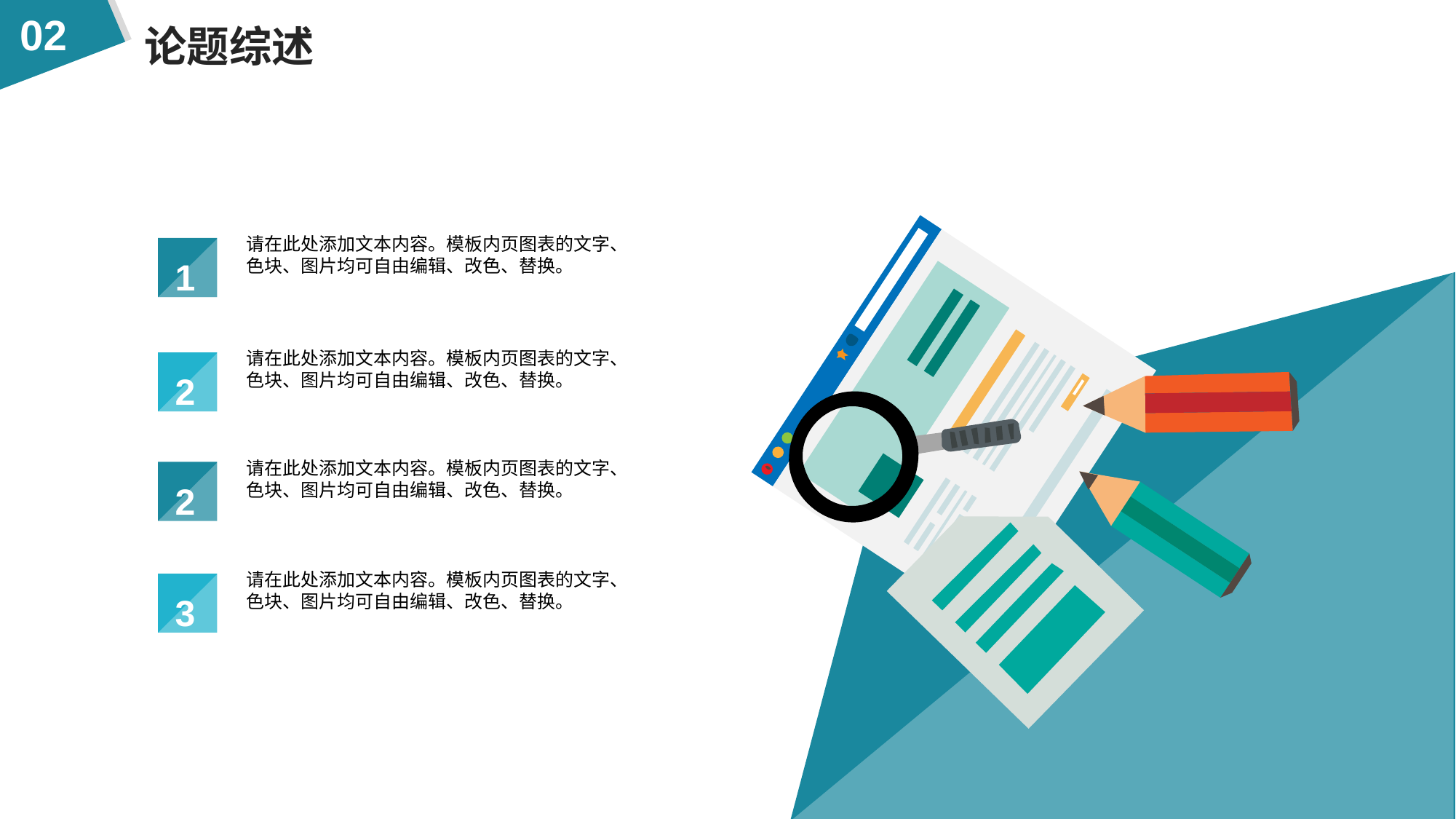

02
论题综述
1

请在此处添加文本内容。模板内页图表的文字、色块、图片均可自由编辑、改色、替换。

2

请在此处添加文本内容。模板内页图表的文字、色块、图片均可自由编辑、改色、替换。
2

请在此处添加文本内容。模板内页图表的文字、色块、图片均可自由编辑、改色、替换。
3

请在此处添加文本内容。模板内页图表的文字、色块、图片均可自由编辑、改色、替换。